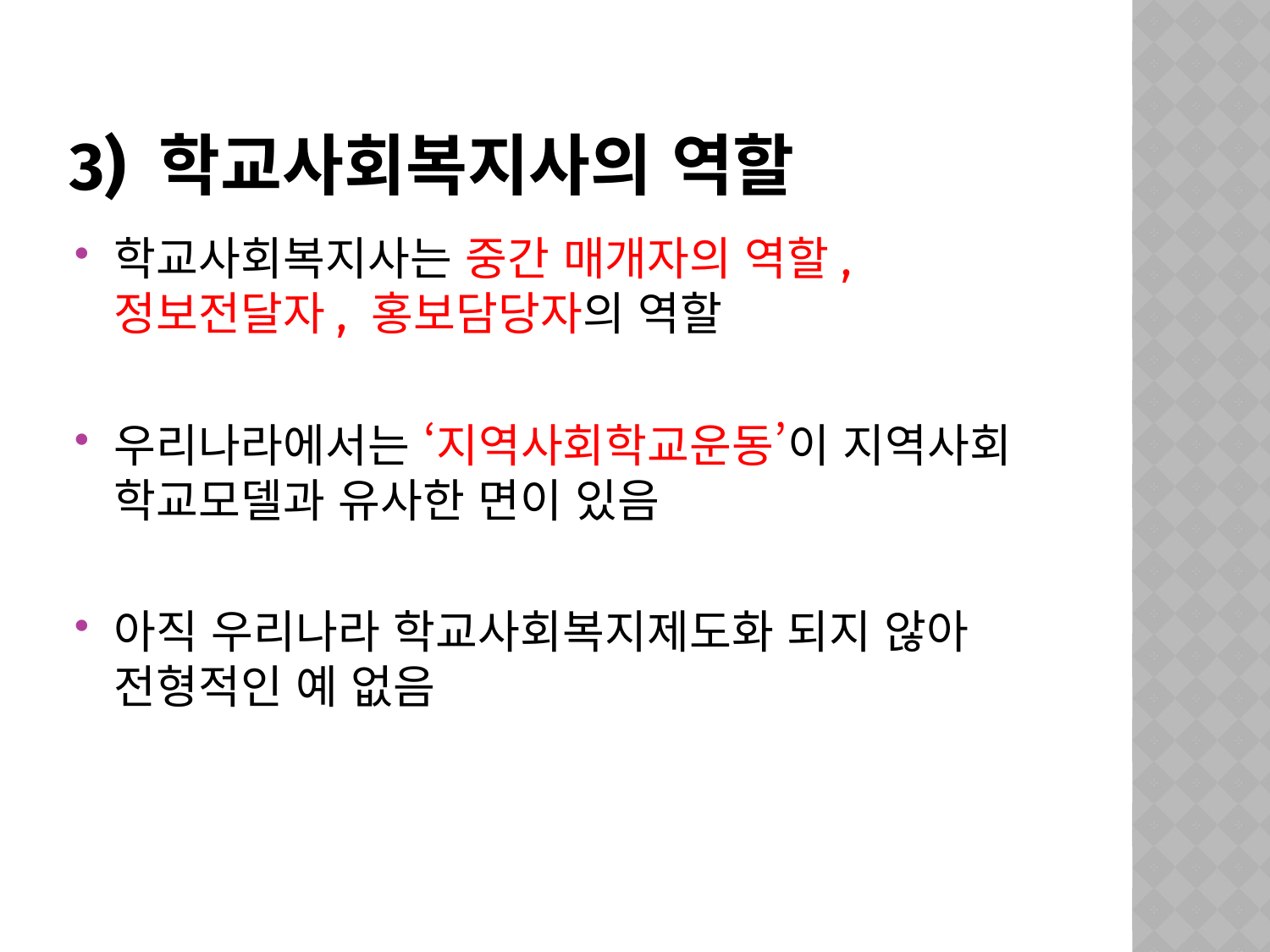

# 3) 학교사회복지사의 역할
학교사회복지사는 중간 매개자의 역할, 정보전달자, 홍보담당자의 역할

우리나라에서는 ‘지역사회학교운동’이 지역사회 학교모델과 유사한 면이 있음

아직 우리나라 학교사회복지제도화 되지 않아 전형적인 예 없음